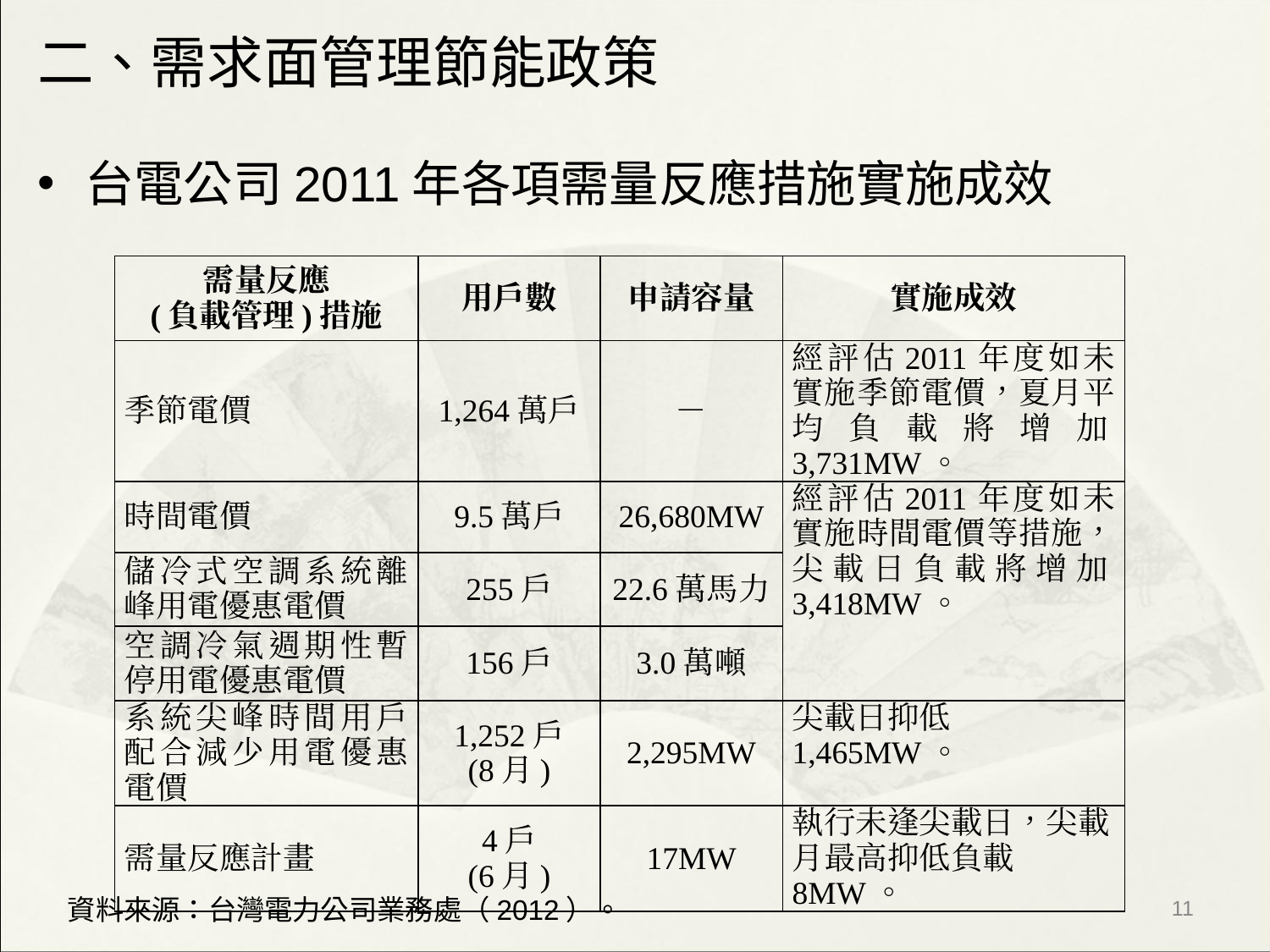

# 二、需求面管理節能政策
台電公司2011年各項需量反應措施實施成效
| 需量反應 (負載管理)措施 | 用戶數 | 申請容量 | 實施成效 |
| --- | --- | --- | --- |
| 季節電價 | 1,264萬戶 | － | 經評估2011年度如未實施季節電價，夏月平均負載將增加3,731MW。 |
| 時間電價 | 9.5萬戶 | 26,680MW | 經評估2011年度如未實施時間電價等措施，尖載日負載將增加3,418MW。 |
| 儲冷式空調系統離峰用電優惠電價 | 255戶 | 22.6萬馬力 |  |
| 空調冷氣週期性暫停用電優惠電價 | 156戶 | 3.0萬噸 |  |
| 系統尖峰時間用戶配合減少用電優惠電價 | 1,252戶 (8月) | 2,295MW | 尖載日抑低1,465MW。 |
| 需量反應計畫 | 4戶 (6月) | 17MW | 執行未逢尖載日，尖載月最高抑低負載8MW。 |
11
資料來源：台灣電力公司業務處（2012）。